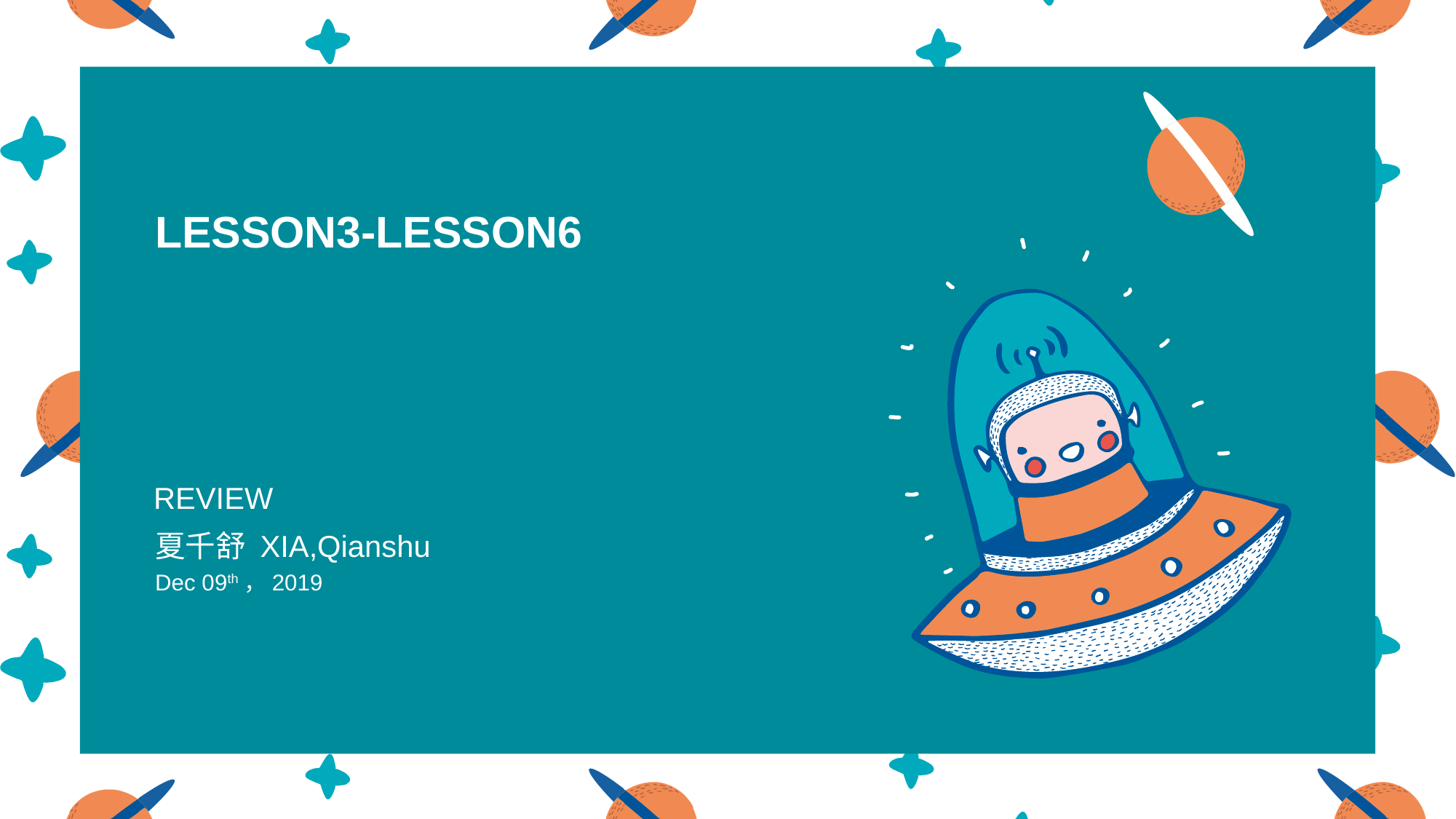

# LESSON3-LESSON6
REVIEW
夏千舒 XIA,Qianshu
Dec 09th，2019